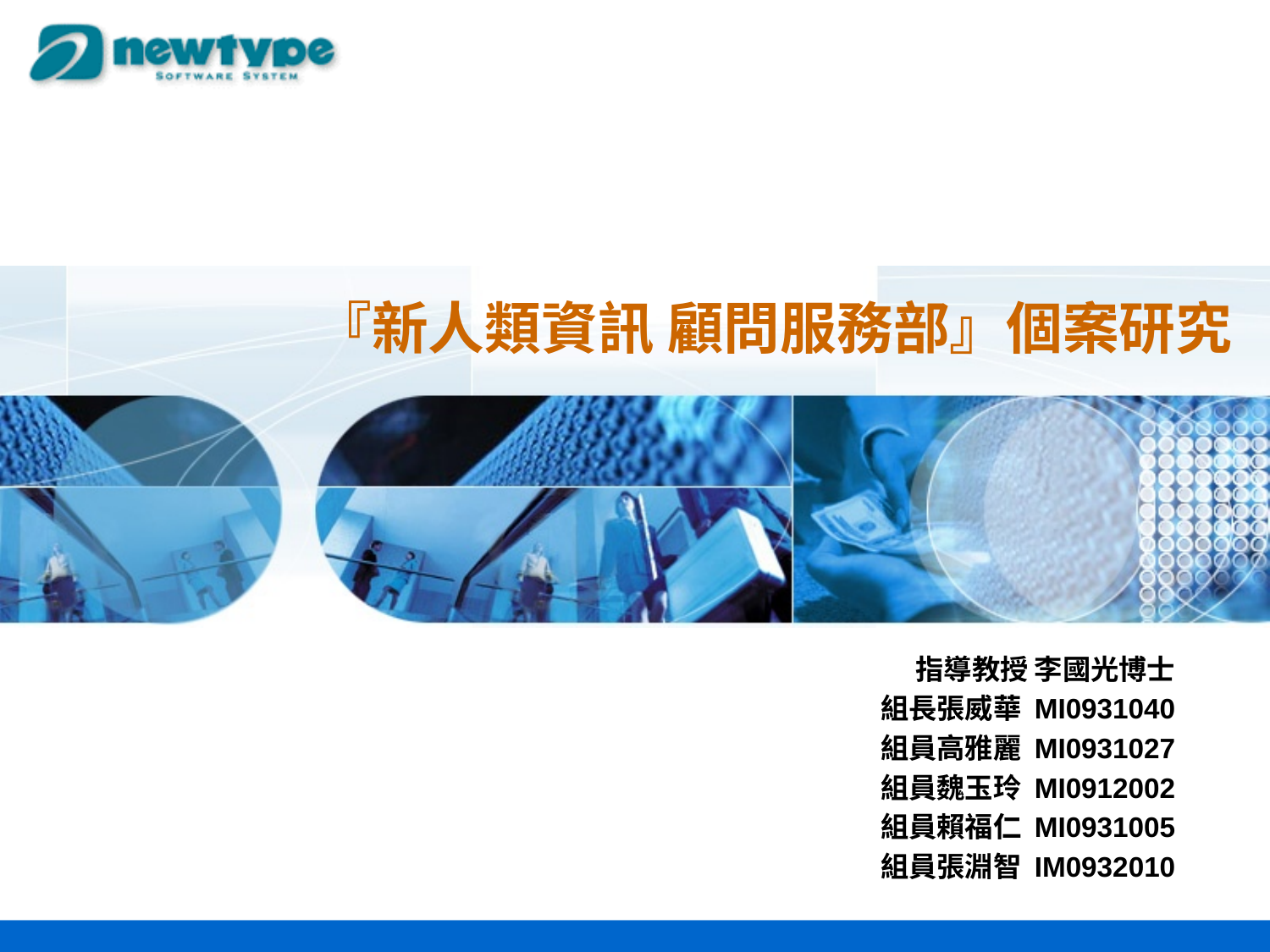

# 『新人類資訊 顧問服務部』個案研究
指導教授 李國光博士
組長張威華 MI0931040
組員高雅麗 MI0931027
組員魏玉玲 MI0912002
組員賴福仁 MI0931005
組員張淵智 IM0932010